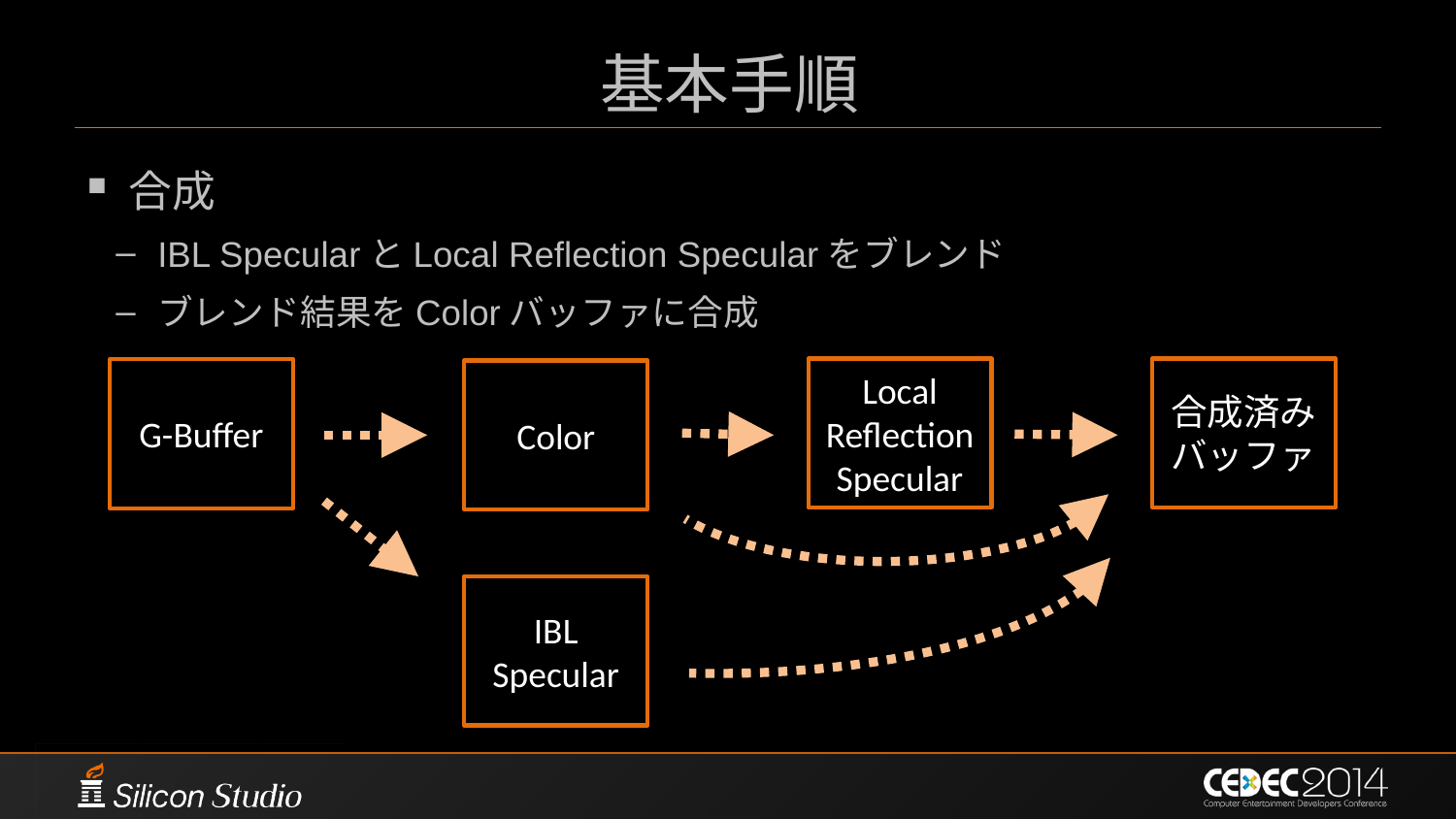

# 基本手順

合成
IBL SpecularとLocal Reflection Specularをブレンド
ブレンド結果をColorバッファに合成

Local Reflection
Specular
合成済みバッファ
G-Buffer
Color
IBL Specular